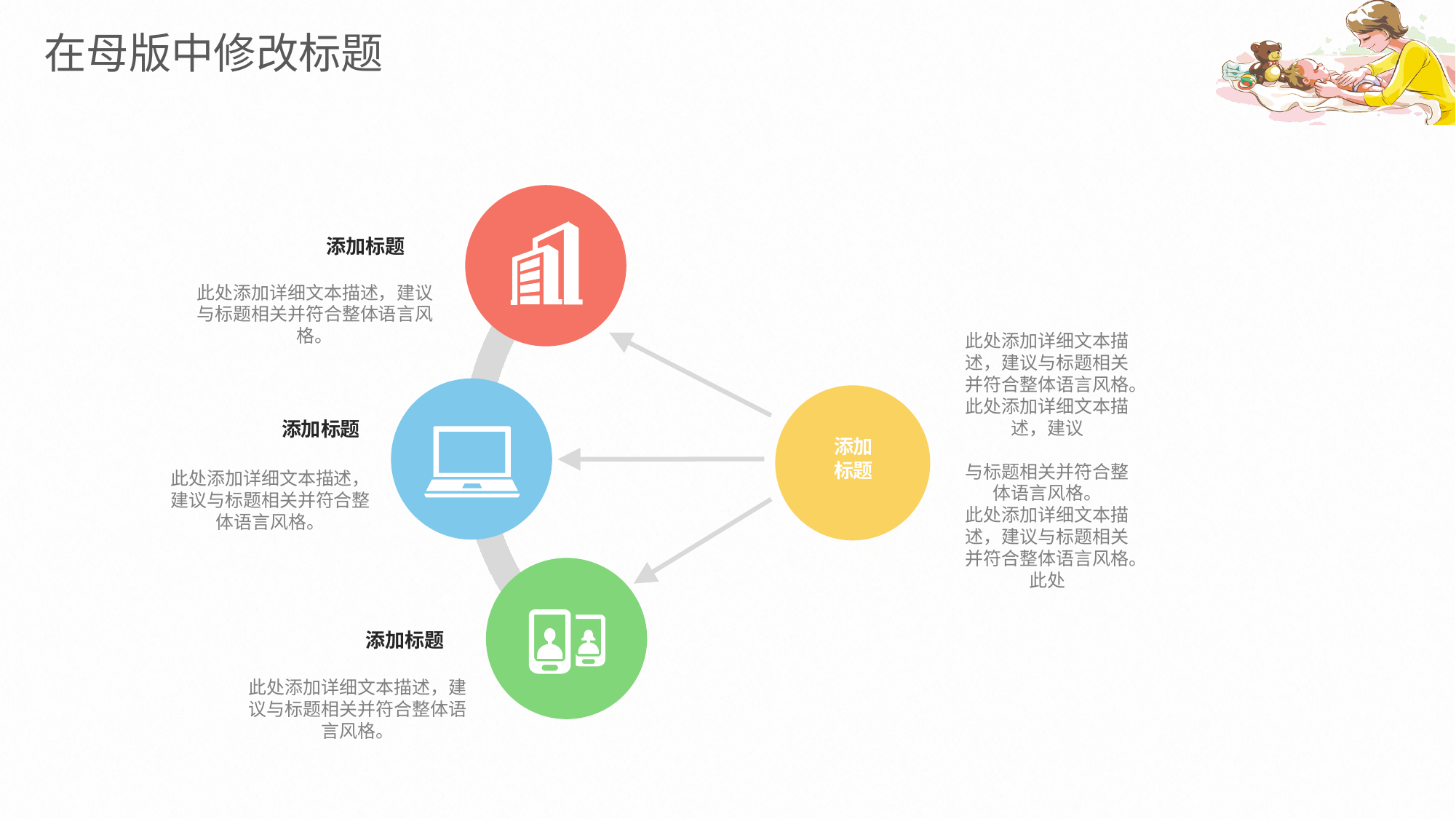

添加标题
此处添加详细文本描述，建议与标题相关并符合整体语言风格。
此处添加详细文本描述，建议与标题相关并符合整体语言风格。此处添加详细文本描述，建议

与标题相关并符合整体语言风格。
此处添加详细文本描述，建议与标题相关并符合整体语言风格。
此处

添加标题
添加
标题

此处添加详细文本描述，建议与标题相关并符合整体语言风格。

添加标题
此处添加详细文本描述，建议与标题相关并符合整体语言风格。